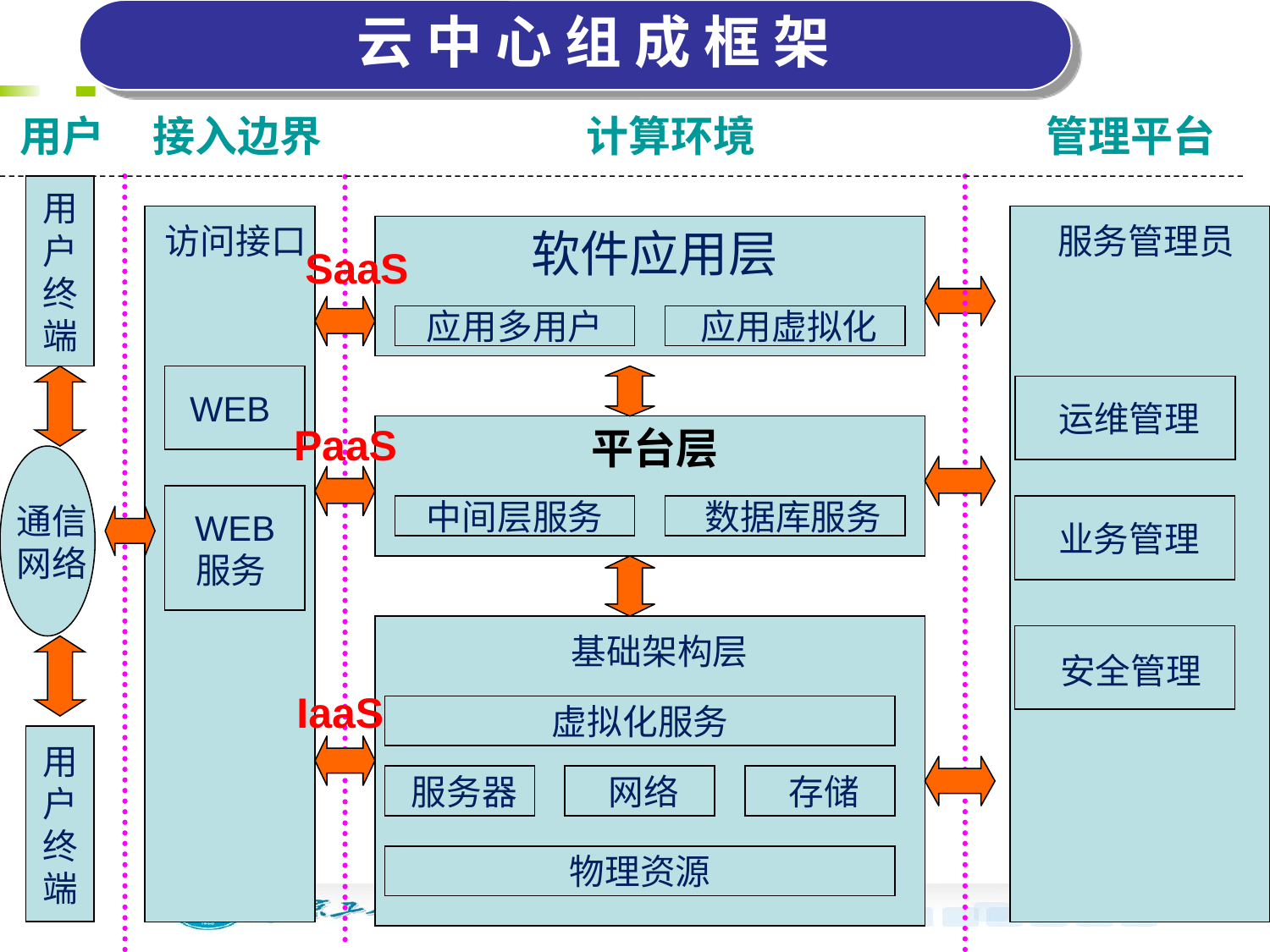

云 中 心 组 成 框 架
| 用户 | 接入边界 | 计算环境 | 管理平台 |
| --- | --- | --- | --- |

用
户
终
端
 访问接口
 服务管理员
 软件应用层
SaaS

 应用多用户
 应用虚拟化
WEB

 运维管理

PaaS
 平台层
 通信
 网络

WEB
服务
 中间层服务
  数据库服务
 业务管理

 基础架构层
 安全管理

IaaS
 虚拟化服务
用
户
终
端

 服务器
 网络
 存储
  物理资源